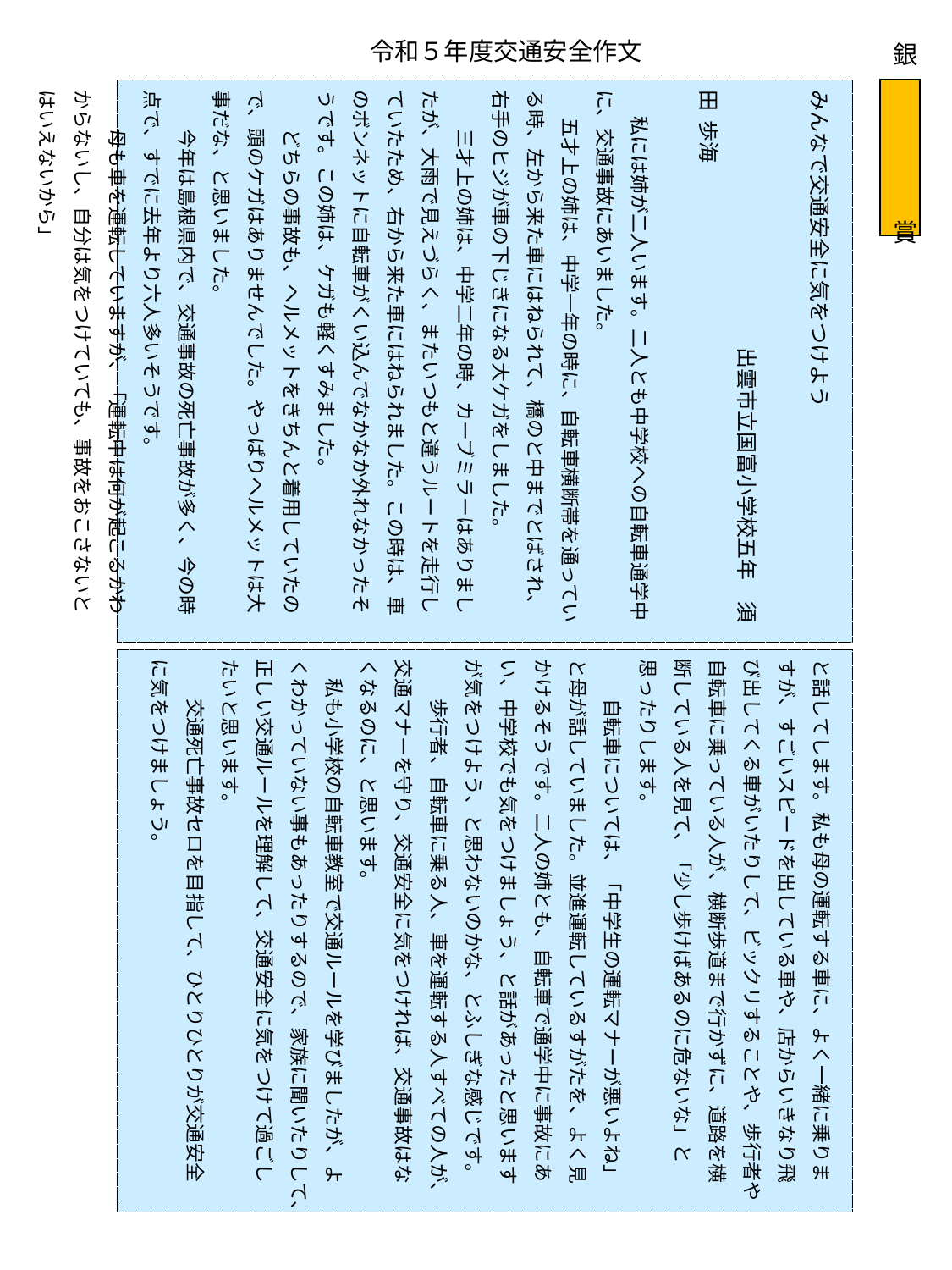

令和５年度交通安全作文
みんなで交通安全に気をつけよう

　　　　　　　　　　　　　　出雲市立国富小学校五年　須田  歩海

　  私には姉が二人います。二人とも中学校への自転車通学中に、交通事故にあいました。
　  五才上の姉は、中学一年の時に、自転車横断帯を通っている時、左から来た車にはねられて、橋のと中までとばされ、右手のヒジが車の下じきになる大ケガをしました。
　　三才上の姉は、中学二年の時、カーブミラーはありましたが、大雨で見えづらく、またいつもと違うルートを走行していたため、右から来た車にはねられました。この時は、車のボンネットに自転車がくい込んでなかなか外れなかったそうです。この姉は、ケガも軽くすみました。
　　どちらの事故も、ヘルメットをきちんと着用していたので、頭のケガはありませんでした。やっぱりヘルメットは大事だな、と思いました。
　　今年は島根県内で、交通事故の死亡事故が多く、今の時点で、すでに去年より六人多いそうです。
　　母も車を運転していますが、「運転中は何が起こるかわからないし、自分は気をつけていても、事故をおこさないとはいえないから」
銀
　　　　　賞
と話してします。私も母の運転する車に、よく一緒に乗りますが、すごいスピードを出している車や、店からいきなり飛び出してくる車がいたりして、ビックリすることや、歩行者や自転車に乗っている人が、横断歩道まで行かずに、道路を横断している人を見て、「少し歩けばあるのに危ないな」と思ったりします。
　　自転車については、「中学生の運転マナーが悪いよね」と母が話していました。並進運転しているすがたを、よく見かけるそうです。二人の姉とも、自転車で通学中に事故にあい、中学校でも気をつけましょう、と話があったと思いますが気をつけよう、と思わないのかな、とふしぎな感じです。
　　歩行者、自転車に乗る人、車を運転する人すべての人が、交通マナーを守り、交通安全に気をつければ、交通事故はなくなるのに、と思います。
　私も小学校の自転車教室で交通ルールを学びましたが、よくわかっていない事もあったりするので、家族に聞いたりして、正しい交通ルールを理解して、交通安全に気をつけて過ごしたいと思います。
　　交通死亡事故セロを目指して、ひとりひとりが交通安全に気をつけましょう。